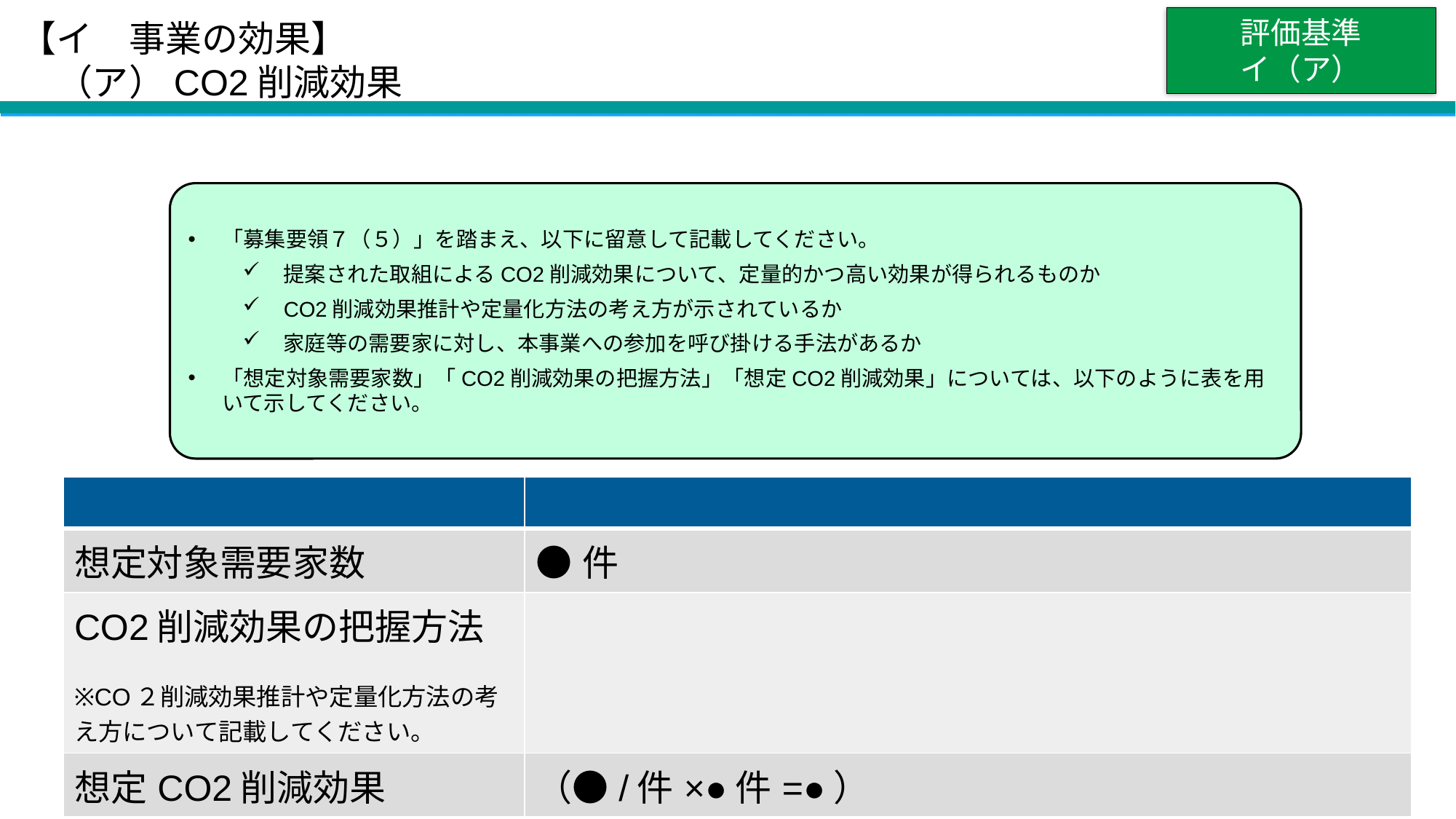

# 【イ　事業の効果】 　（ア）CO2削減効果
評価基準
イ（ア）
「募集要領７（５）」を踏まえ、以下に留意して記載してください。
提案された取組によるCO2削減効果について、定量的かつ高い効果が得られるものか
CO2削減効果推計や定量化方法の考え方が示されているか
家庭等の需要家に対し、本事業への参加を呼び掛ける手法があるか
「想定対象需要家数」「CO2削減効果の把握方法」「想定CO2削減効果」については、以下のように表を用いて示してください。
|  |  |
| --- | --- |
| 想定対象需要家数 | ●件 |
| CO2削減効果の把握方法 ※CO２削減効果推計や定量化方法の考え方について記載してください。 |  |
| 想定CO2削減効果 | （●/件×●件=●） |